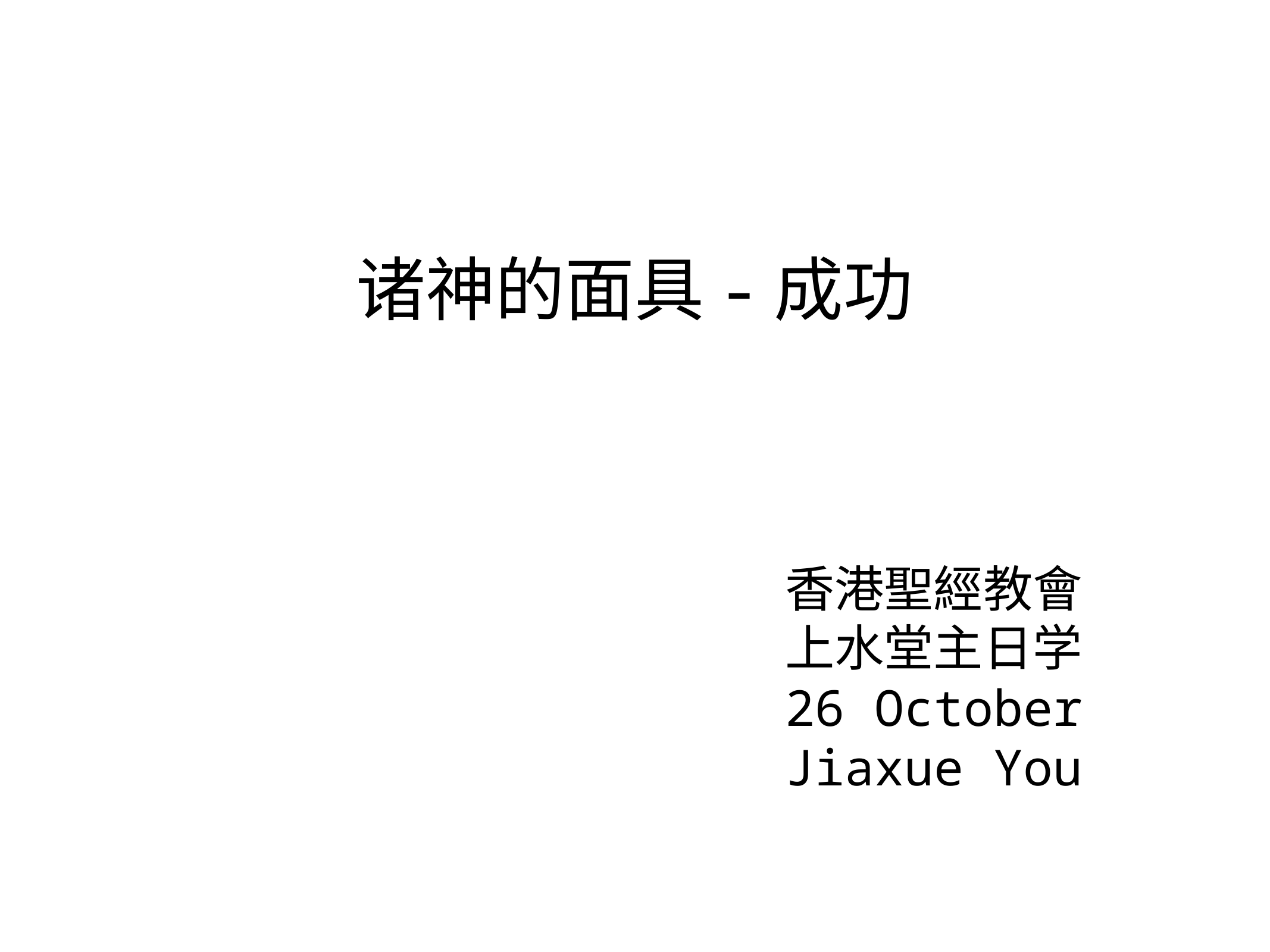

# 诸神的面具-成功
香港聖經教會
上水堂主日学
26 October
Jiaxue You